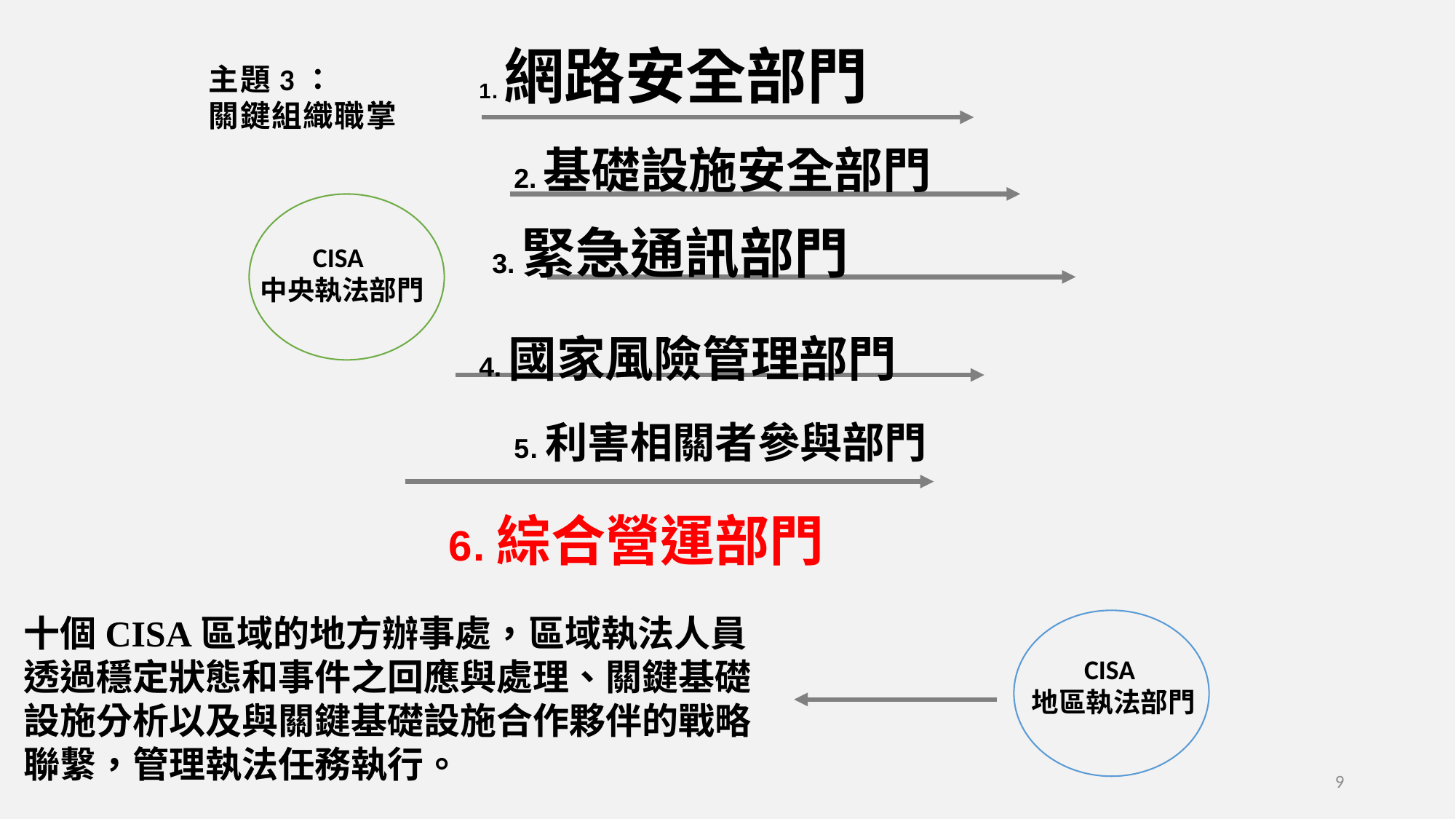

1.網路安全部門
主題3：
關鍵組織職掌
2.基礎設施安全部門

3.緊急通訊部門
CISA
 中央執法部門
4.國家風險管理部門
5.利害相關者參與部門
6.綜合營運部門
十個CISA區域的地方辦事處，區域執法人員透過穩定狀態和事件之回應與處理、關鍵基礎設施分析以及與關鍵基礎設施合作夥伴的戰略聯繫，管理執法任務執行。

CISA
 地區執法部門

9